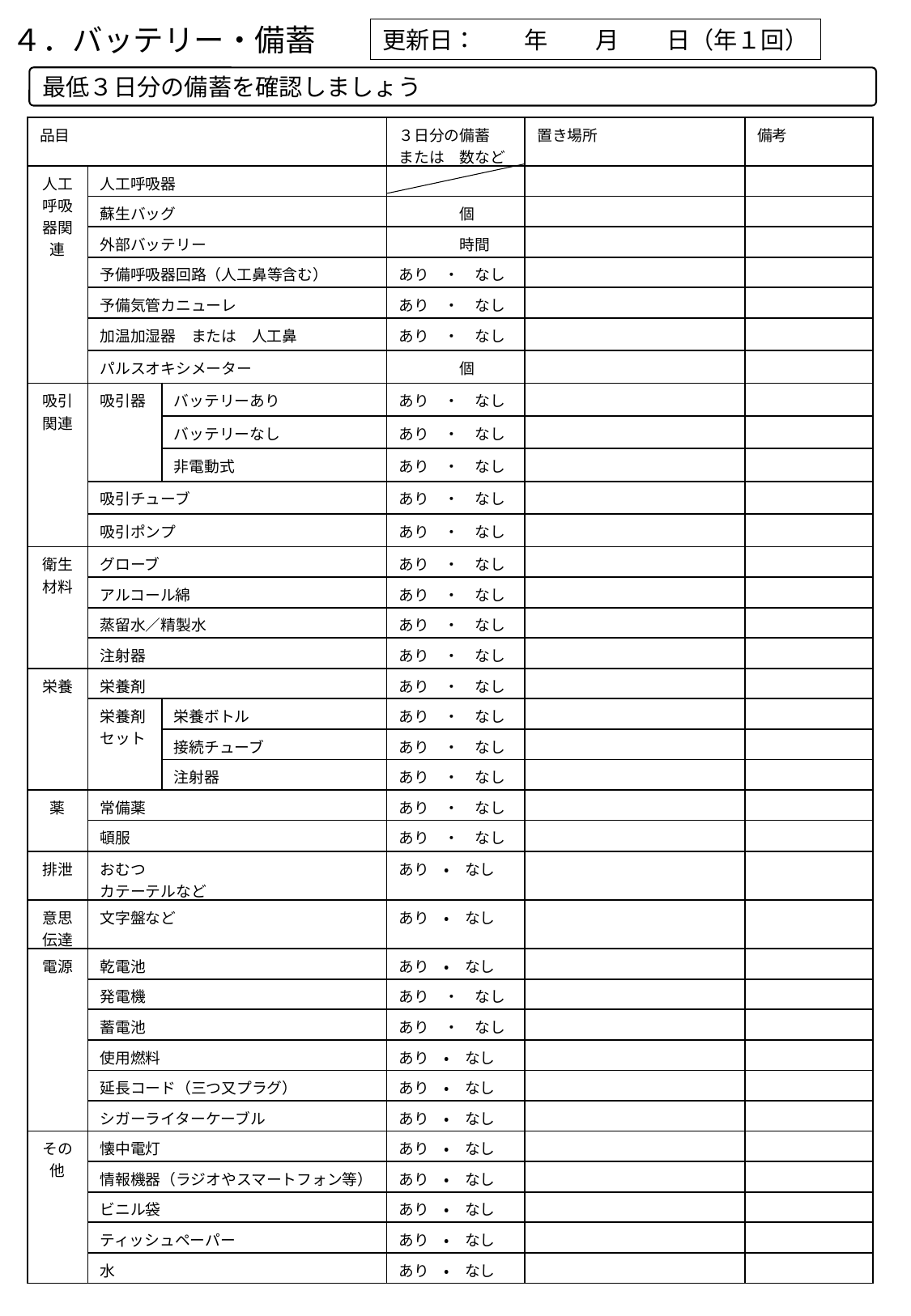

４．バッテリー・備蓄
更新日：　　年　　月　　日（年１回）
最低３日分の備蓄を確認しましょう
| 品目 |  |  | ３日分の備蓄　または　数など | 置き場所 | 備考 |
| --- | --- | --- | --- | --- | --- |
| 人工呼吸器関連 | 人工呼吸器 |  |  |  |  |
|  | 蘇生バッグ |  | 個 |  |  |
|  | 外部バッテリー |  | 時間 |  |  |
|  | 予備呼吸器回路（人工鼻等含む） |  | あり　・　なし |  |  |
|  | 予備気管カニューレ |  | あり　・　なし |  |  |
|  | 加温加湿器　または　人工鼻 |  | あり　・　なし |  |  |
|  | パルスオキシメーター |  | 個 |  |  |
| 吸引関連 | 吸引器 | バッテリーあり | あり　・　なし |  |  |
|  |  | バッテリーなし | あり　・　なし |  |  |
|  |  | 非電動式 | あり　・　なし |  |  |
|  | 吸引チューブ |  | あり　・　なし |  |  |
|  | 吸引ポンプ |  | あり　・　なし |  |  |
| 衛生材料 | グローブ |  | あり　・　なし |  |  |
|  | アルコール綿 |  | あり　・　なし |  |  |
|  | 蒸留水／精製水 |  | あり　・　なし |  |  |
|  | 注射器 |  | あり　・　なし |  |  |
| 栄養 | 栄養剤 |  | あり　・　なし |  |  |
|  | 栄養剤セット | 栄養ボトル | あり　・　なし |  |  |
|  |  | 接続チューブ | あり　・　なし |  |  |
|  |  | 注射器 | あり　・　なし |  |  |
| 薬 | 常備薬 |  | あり　・　なし |  |  |
|  | 頓服 |  | あり　・　なし |  |  |
| 排泄 | おむつ カテーテルなど |  | あり　・　なし |  |  |
| 意思 伝達 | 文字盤など |  | あり　・　なし |  |  |
| 電源 | 乾電池 |  | あり　・　なし |  |  |
|  | 発電機 |  | あり　・　なし |  |  |
|  | 蓄電池 |  | あり　・　なし |  |  |
|  | 使用燃料 |  | あり　・　なし |  |  |
|  | 延長コード（三つ又プラグ） |  | あり　・　なし |  |  |
|  | シガーライターケーブル |  | あり　・　なし |  |  |
| その他 | 懐中電灯 |  | あり　・　なし |  |  |
|  | 情報機器（ラジオやスマートフォン等） |  | あり　・　なし |  |  |
|  | ビニル袋 |  | あり　・　なし |  |  |
|  | ティッシュペーパー |  | あり　・　なし |  |  |
|  | 水 |  | あり　・　なし |  |  |